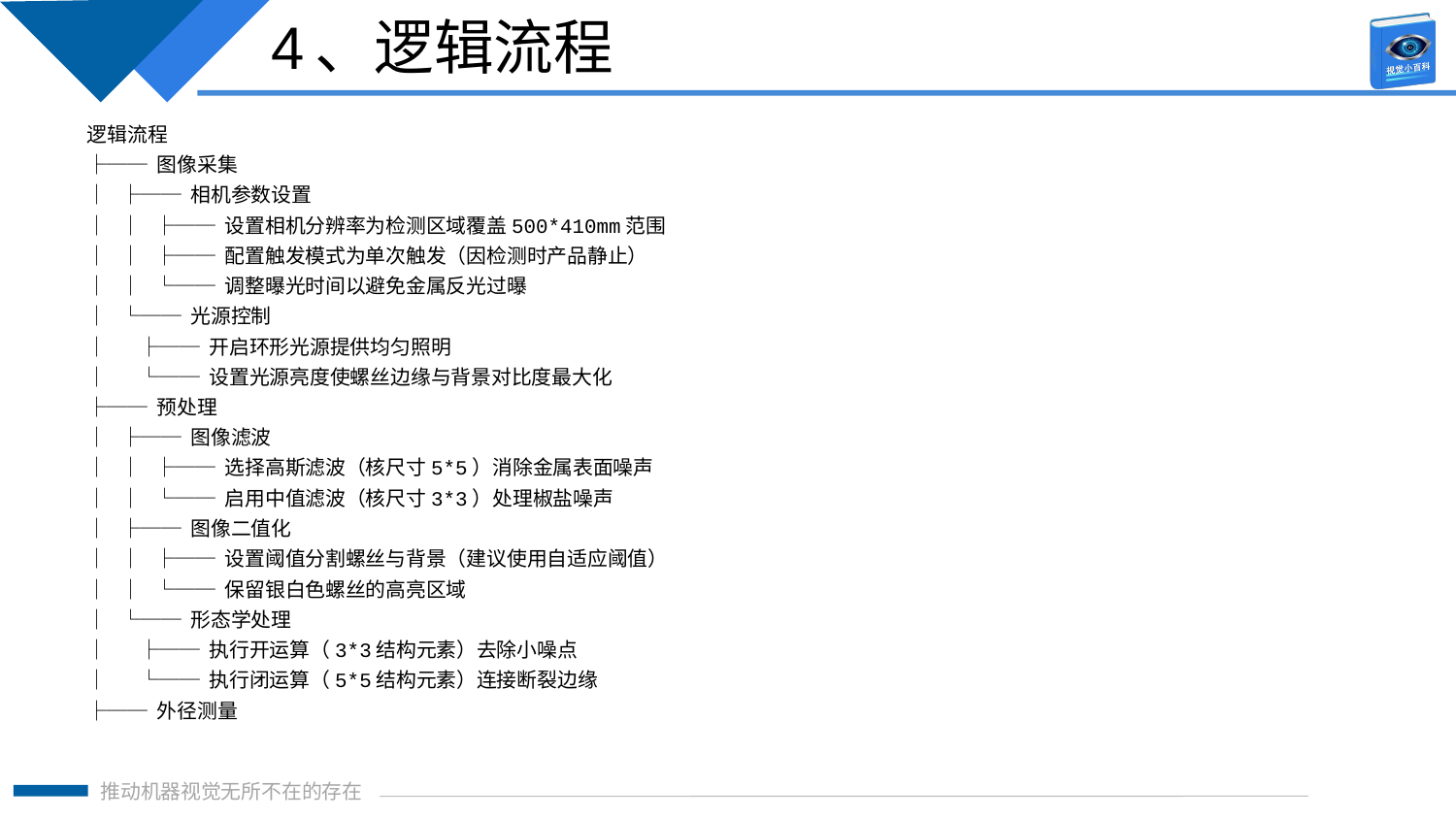

4、逻辑流程

逻辑流程
├── 图像采集
│   ├── 相机参数设置
│   │   ├── 设置相机分辨率为检测区域覆盖500*410mm范围
│   │   ├── 配置触发模式为单次触发（因检测时产品静止）
│   │   └── 调整曝光时间以避免金属反光过曝
│   └── 光源控制
│       ├── 开启环形光源提供均匀照明
│       └── 设置光源亮度使螺丝边缘与背景对比度最大化
├── 预处理
│   ├── 图像滤波
│   │   ├── 选择高斯滤波（核尺寸5*5）消除金属表面噪声
│   │   └── 启用中值滤波（核尺寸3*3）处理椒盐噪声
│   ├── 图像二值化
│   │   ├── 设置阈值分割螺丝与背景（建议使用自适应阈值）
│   │   └── 保留银白色螺丝的高亮区域
│   └── 形态学处理
│       ├── 执行开运算（3*3结构元素）去除小噪点
│       └── 执行闭运算（5*5结构元素）连接断裂边缘
├── 外径测量